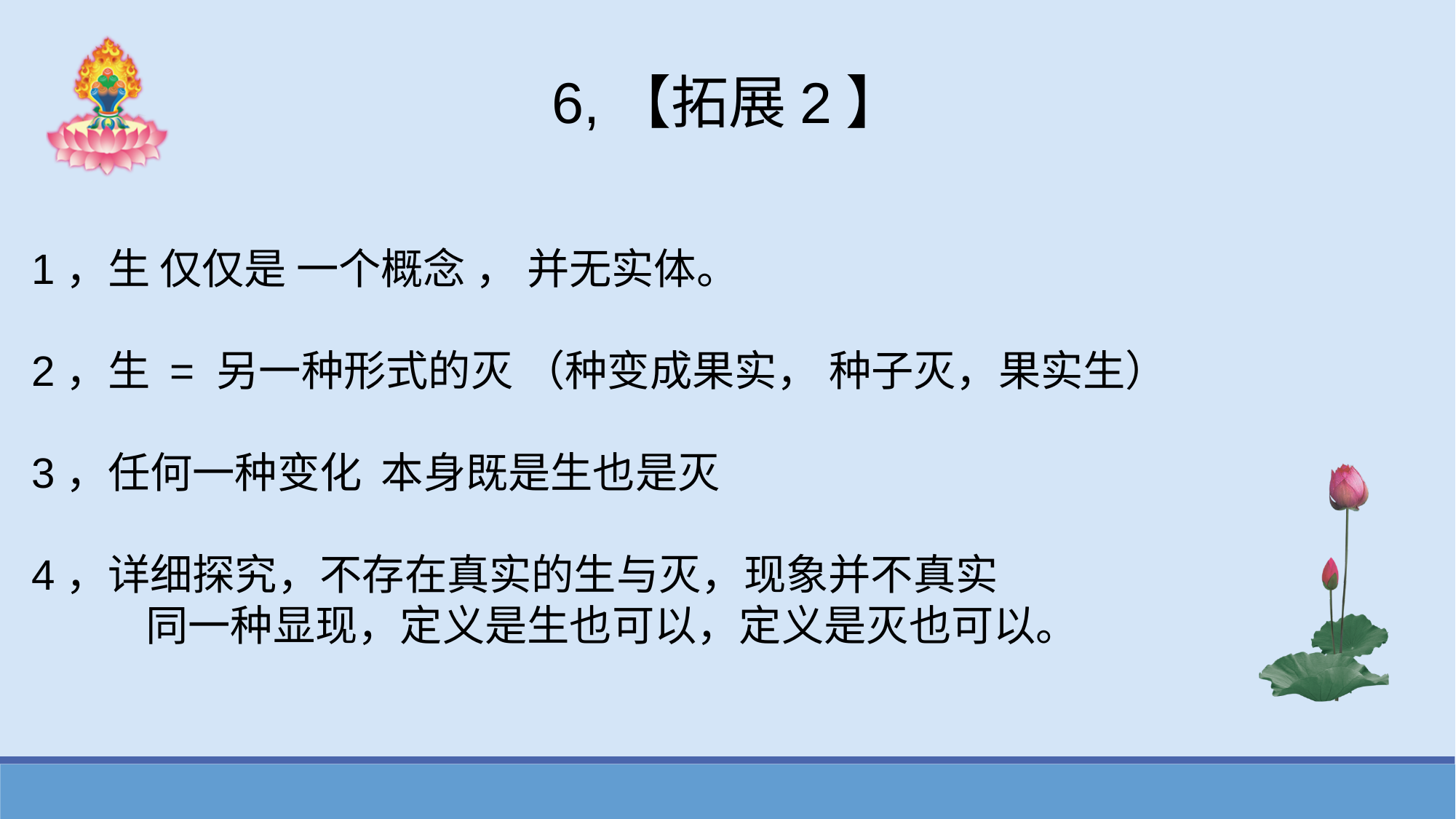

6,【拓展2】

1，生 仅仅是 一个概念 ， 并无实体。

2，生 = 另一种形式的灭 （种变成果实， 种子灭，果实生）

3，任何一种变化  本身既是生也是灭

4，详细探究，不存在真实的生与灭，现象并不真实
           同一种显现，定义是生也可以，定义是灭也可以。